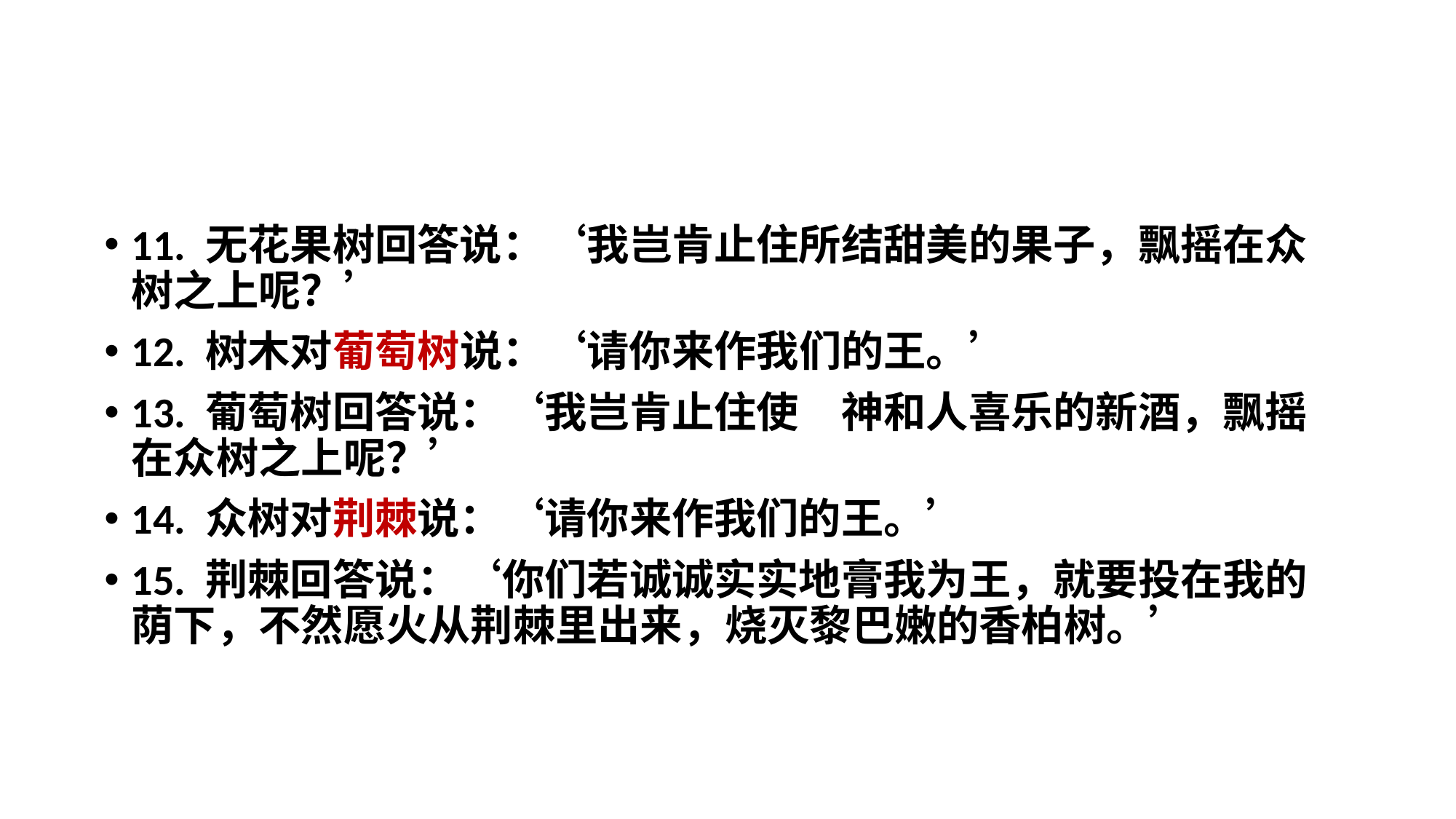

11. 无花果树回答说：‘我岂肯止住所结甜美的果子，飘摇在众树之上呢？’
12. 树木对葡萄树说：‘请你来作我们的王。’
13. 葡萄树回答说：‘我岂肯止住使　神和人喜乐的新酒，飘摇在众树之上呢？’
14. 众树对荆棘说：‘请你来作我们的王。’
15. 荆棘回答说：‘你们若诚诚实实地膏我为王，就要投在我的荫下，不然愿火从荆棘里出来，烧灭黎巴嫩的香柏树。’